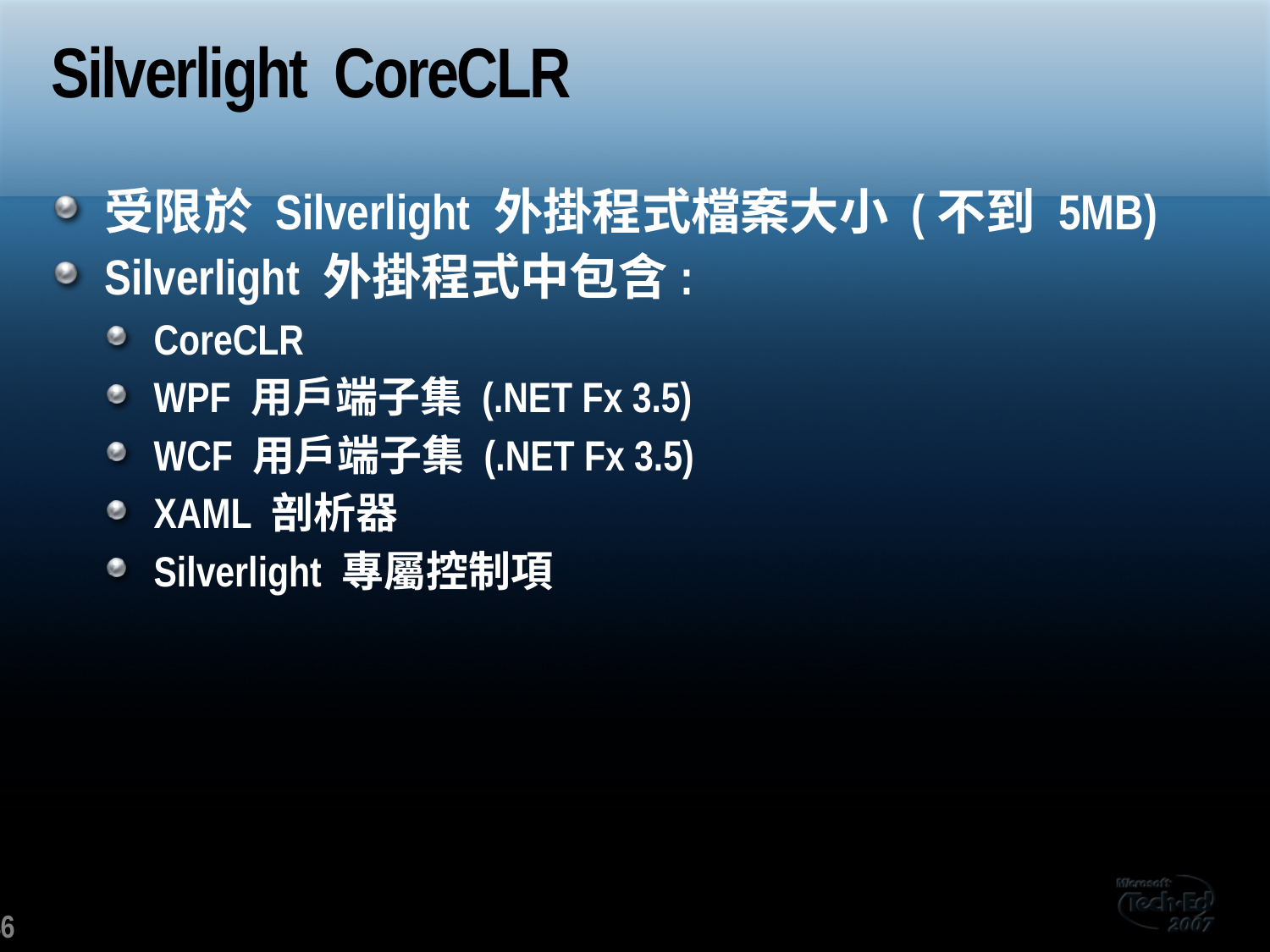

# Silverlight  CoreCLR
受限於 Silverlight 外掛程式檔案大小 (不到 5MB)
Silverlight 外掛程式中包含:
CoreCLR
WPF 用戶端子集 (.NET Fx 3.5)
WCF 用戶端子集 (.NET Fx 3.5)
XAML 剖析器
Silverlight 專屬控制項